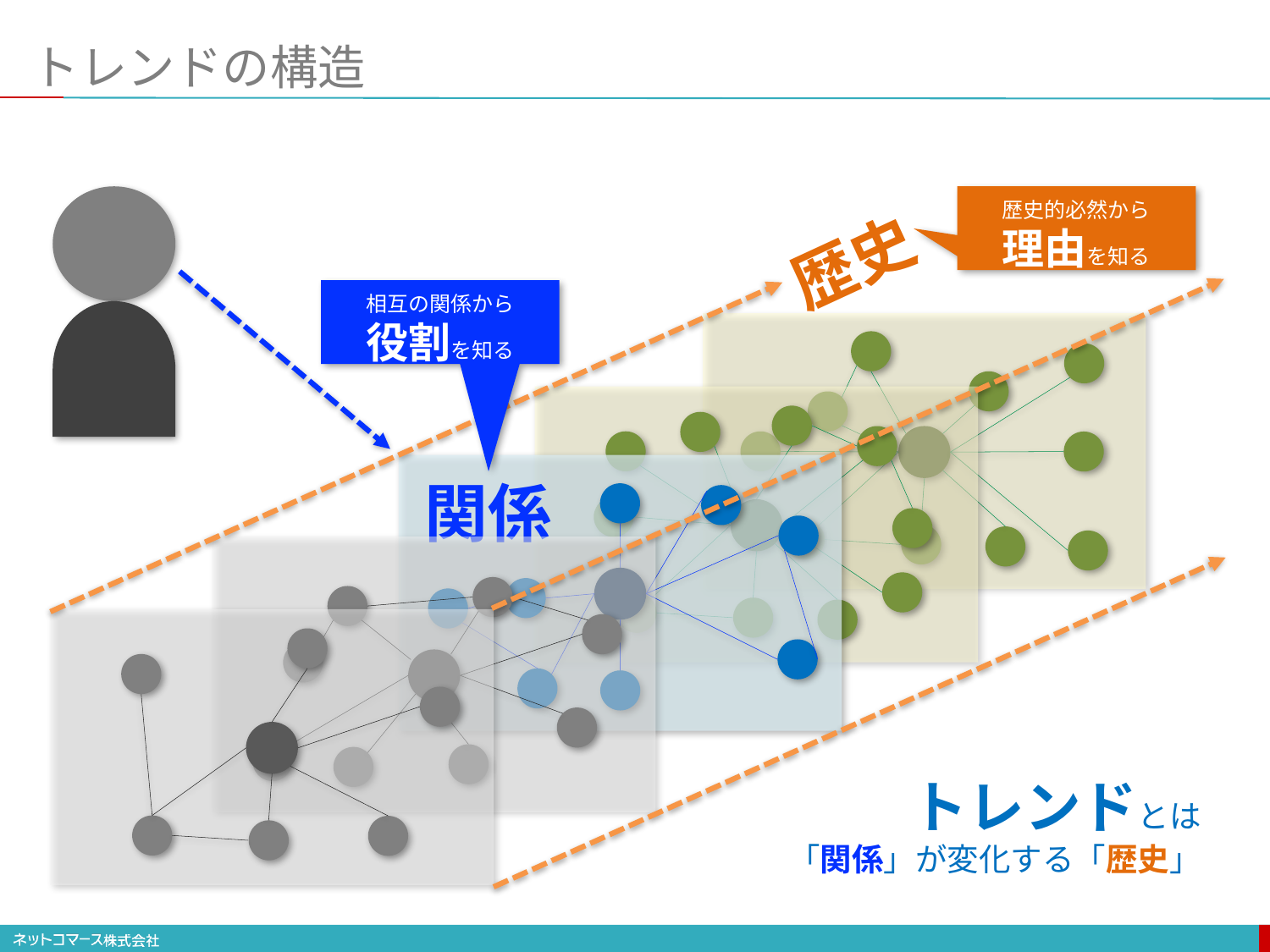

# トレンドの構造

歴史的必然から
理由を知る
歴史

相互の関係から
役割を知る

関係

トレンドとは
「関係」が変化する「歴史」